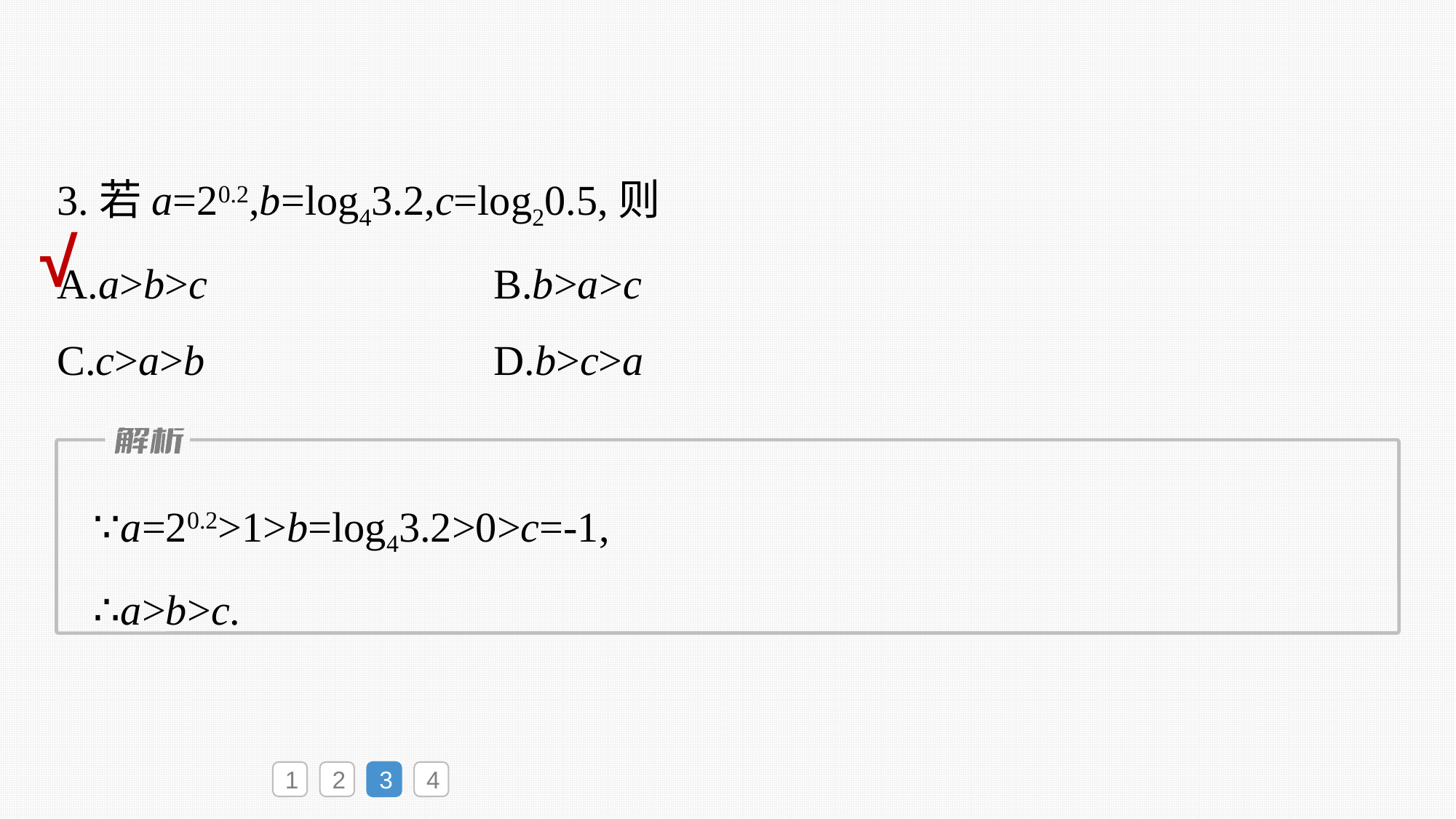

3.若a=20.2,b=log43.2,c=log20.5,则
A.a>b>c			B.b>a>c
C.c>a>b			D.b>c>a
√

∵a=20.2>1>b=log43.2>0>c=-1,
∴a>b>c.
1
2
3
4